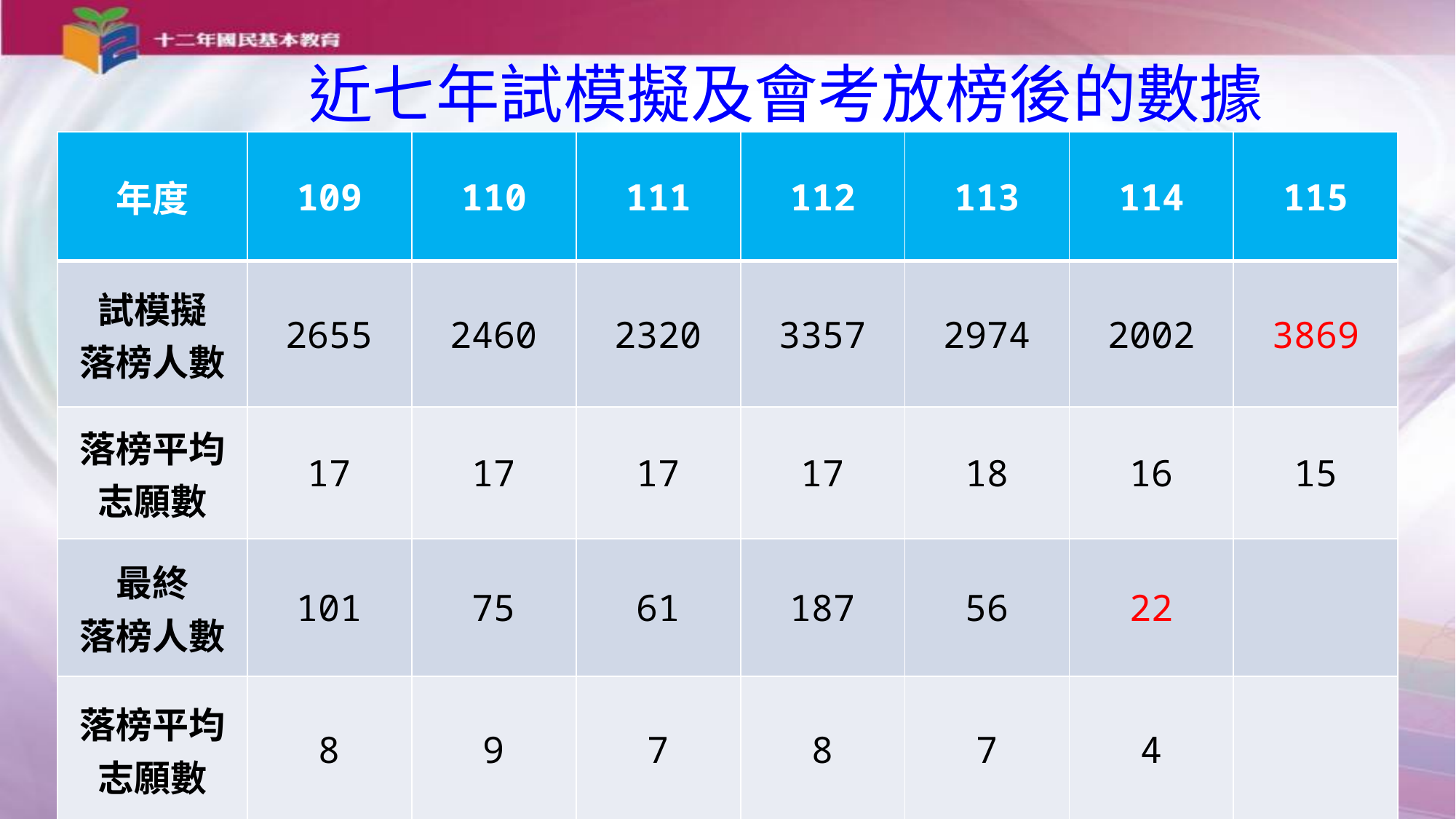

近七年試模擬及會考放榜後的數據
| 年度 | 109 | 110 | 111 | 112 | 113 | 114 | 115 |
| --- | --- | --- | --- | --- | --- | --- | --- |
| 試模擬 落榜人數 | 2655 | 2460 | 2320 | 3357 | 2974 | 2002 | 3869 |
| 落榜平均志願數 | 17 | 17 | 17 | 17 | 18 | 16 | 15 |
| 最終 落榜人數 | 101 | 75 | 61 | 187 | 56 | 22 |  |
| 落榜平均志願數 | 8 | 9 | 7 | 8 | 7 | 4 |  |